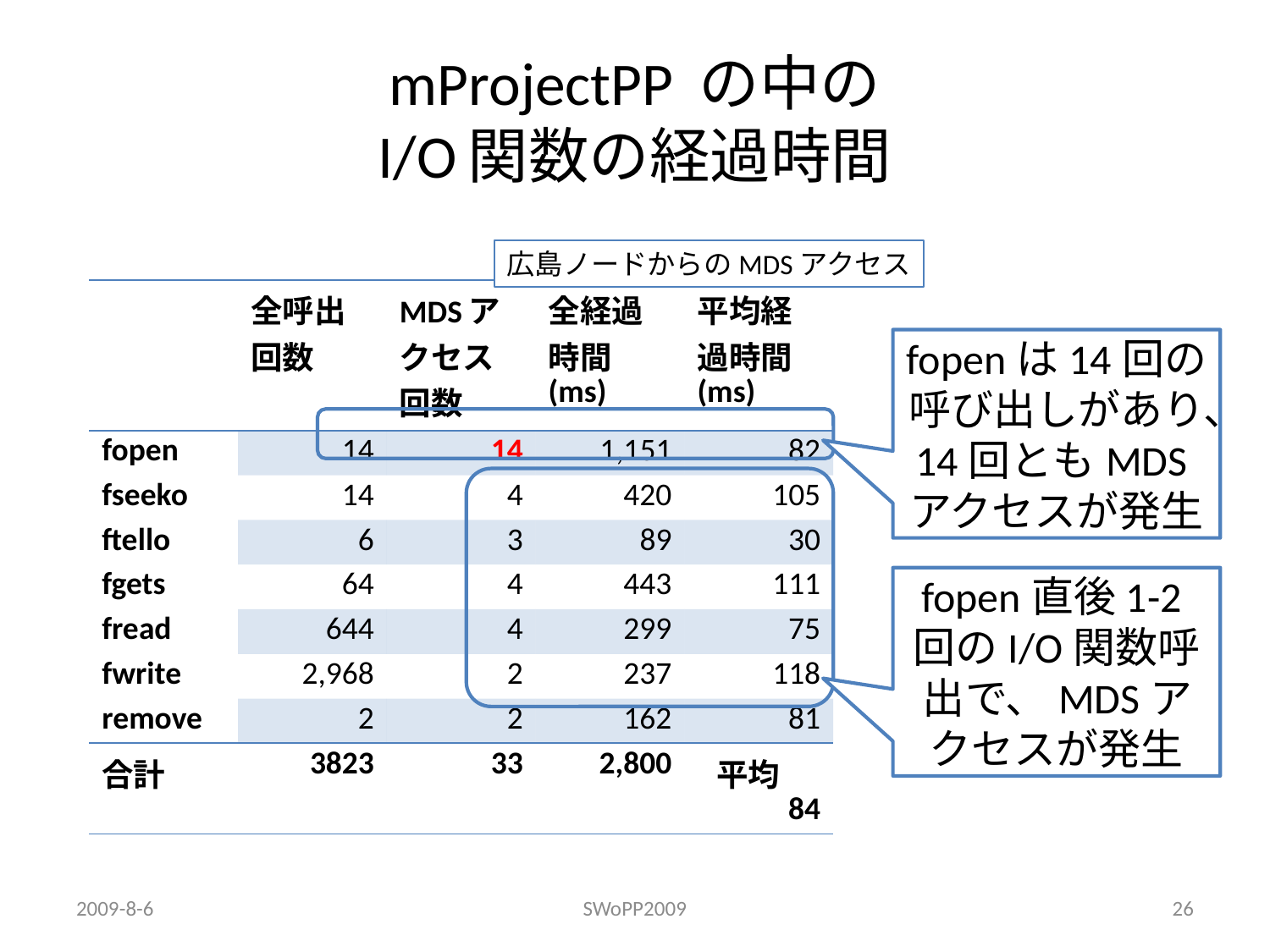

# mProjectPP の中の I/O関数の経過時間
広島ノードからのMDSアクセス
|  | 全呼出回数 | MDSアクセス回数 | 全経過時間(ms) | 平均経過時間(ms) |
| --- | --- | --- | --- | --- |
| fopen | 14 | 14 | 1,151 | 82 |
| fseeko | 14 | 4 | 420 | 105 |
| ftello | 6 | 3 | 89 | 30 |
| fgets | 64 | 4 | 443 | 111 |
| fread | 644 | 4 | 299 | 75 |
| fwrite | 2,968 | 2 | 237 | 118 |
| remove | 2 | 2 | 162 | 81 |
| 合計 | 3823 | 33 | 2,800 | 平均　84 |
fopenは14回の呼び出しがあり、
14回ともMDSアクセスが発生

fopen直後1-2回のI/O関数呼出で、MDSアクセスが発生
2009-8-6
SWoPP2009
26